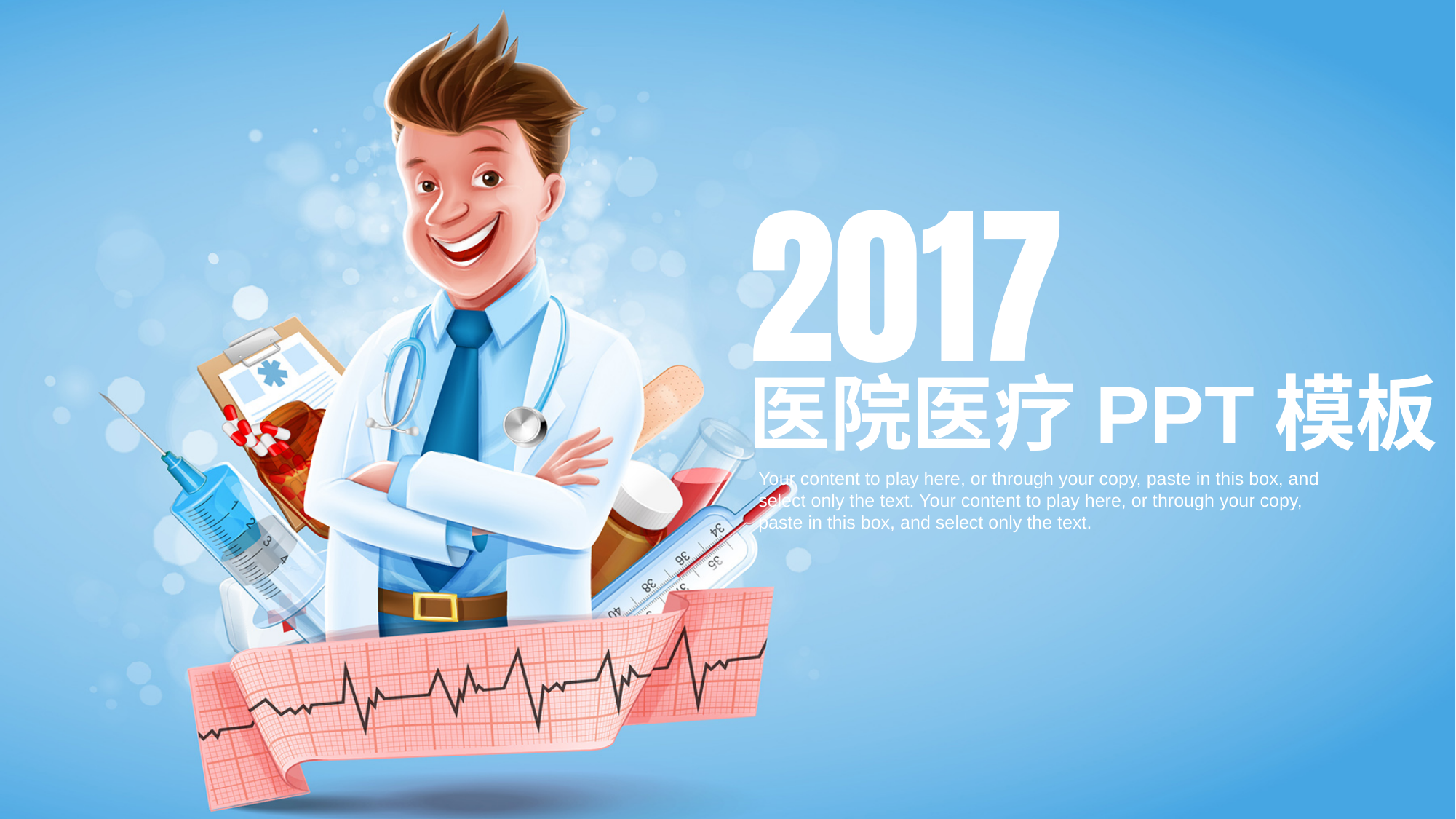

2017
医院医疗PPT模板
Your content to play here, or through your copy, paste in this box, and select only the text. Your content to play here, or through your copy, paste in this box, and select only the text.